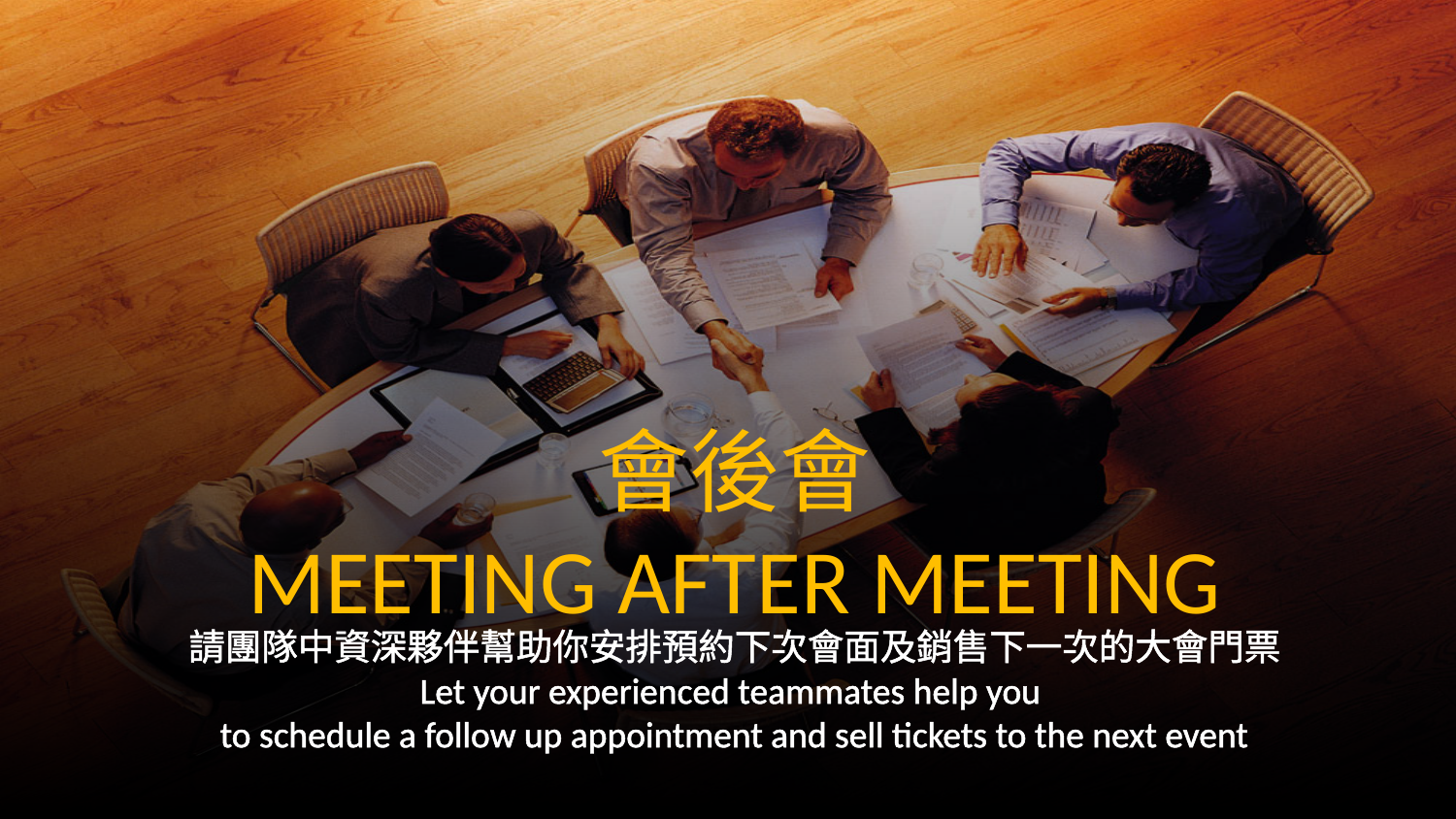

會後會
MEETING AFTER MEETING
請團隊中資深夥伴幫助你安排預約下次會面及銷售下一次的大會門票
Let your experienced teammates help you
to schedule a follow up appointment and sell tickets to the next event